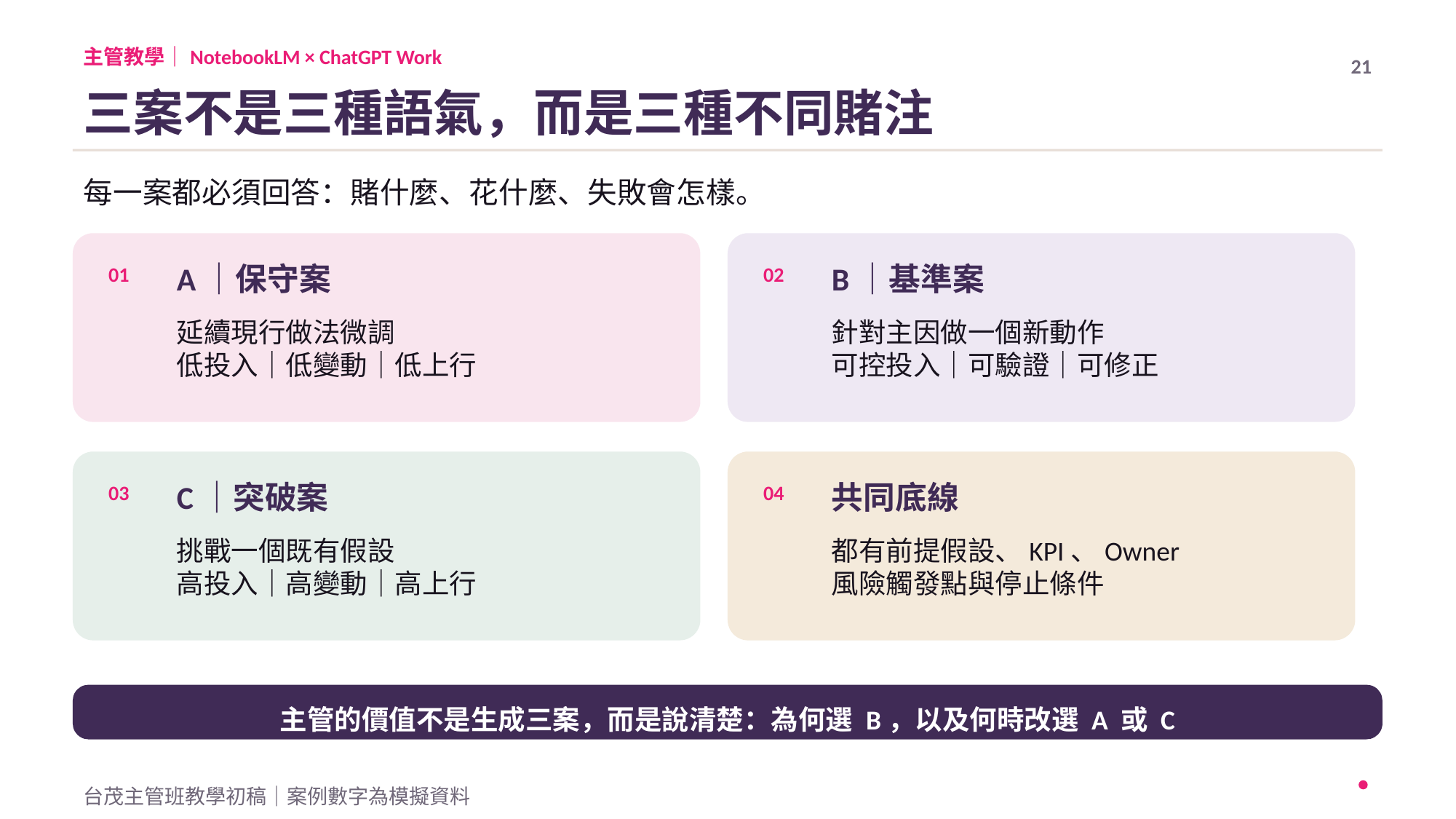

主管教學｜NotebookLM × ChatGPT Work
21
三案不是三種語氣，而是三種不同賭注

每一案都必須回答：賭什麼、花什麼、失敗會怎樣。

A｜保守案
B｜基準案
01
02
延續現行做法微調
低投入｜低變動｜低上行
針對主因做一個新動作
可控投入｜可驗證｜可修正

C｜突破案
共同底線
03
04
挑戰一個既有假設
高投入｜高變動｜高上行
都有前提假設、KPI、Owner
風險觸發點與停止條件

主管的價值不是生成三案，而是說清楚：為何選 B，以及何時改選 A 或 C
台茂主管班教學初稿｜案例數字為模擬資料